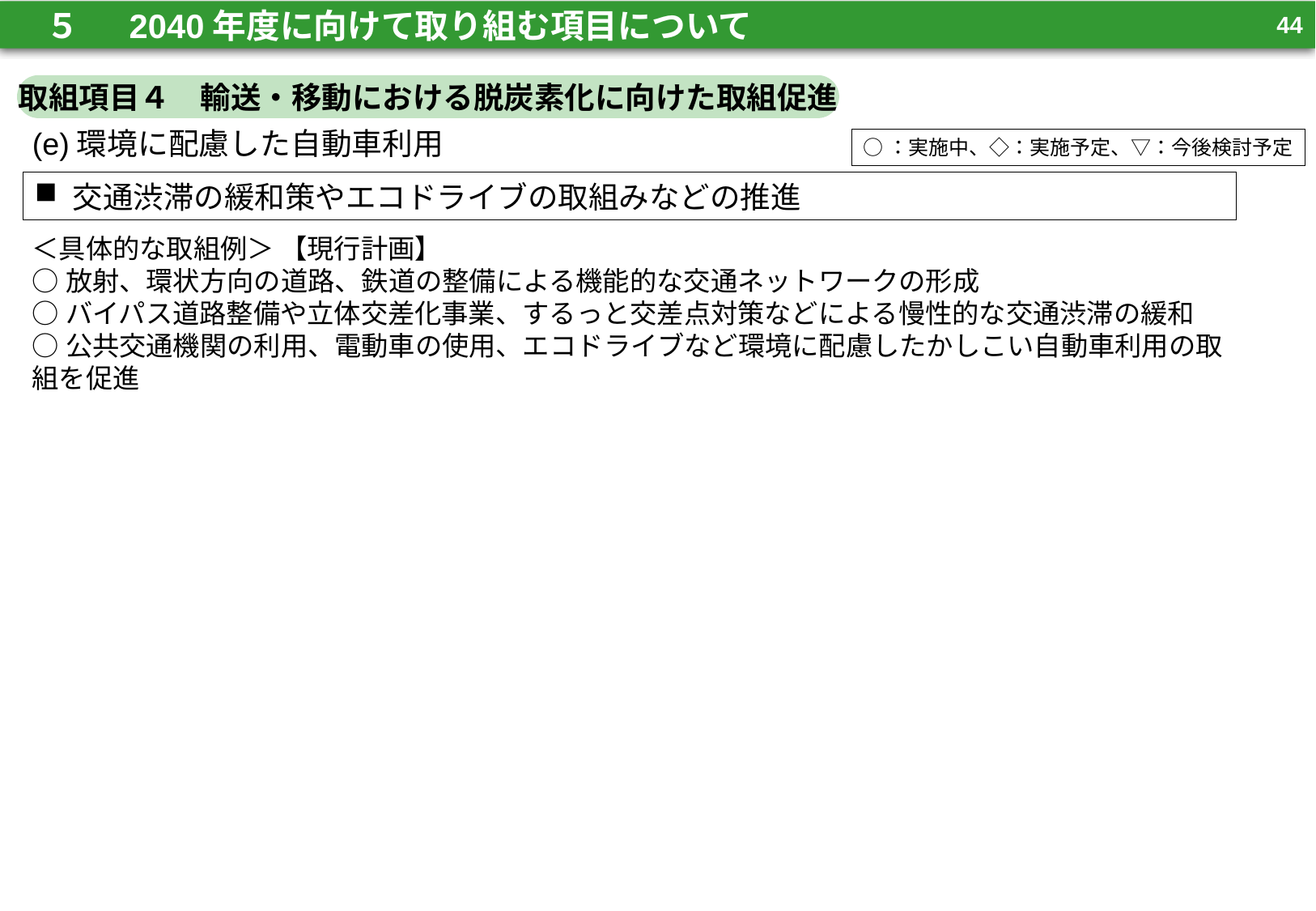

44
　５　 2040年度に向けて取り組む項目について
44
取組項目４　輸送・移動における脱炭素化に向けた取組促進
(e)環境に配慮した自動車利用
○：実施中、◇：実施予定、▽：今後検討予定
交通渋滞の緩和策やエコドライブの取組みなどの推進
＜具体的な取組例＞ 【現行計画】
○放射、環状方向の道路、鉄道の整備による機能的な交通ネットワークの形成
○バイパス道路整備や立体交差化事業、するっと交差点対策などによる慢性的な交通渋滞の緩和
○公共交通機関の利用、電動車の使用、エコドライブなど環境に配慮したかしこい自動車利用の取組を促進